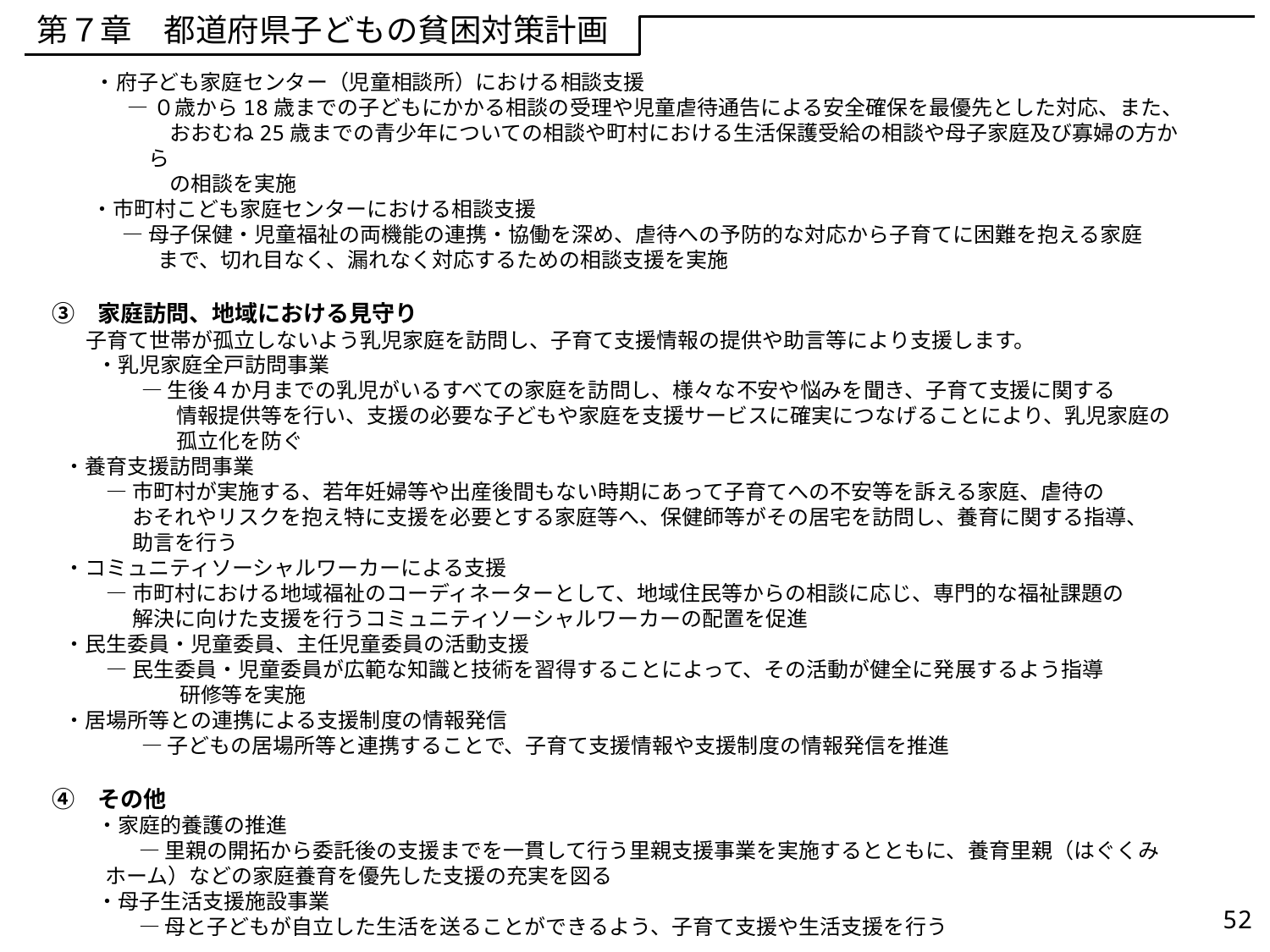

第７章　都道府県子どもの貧困対策計画
　・府子ども家庭センター（児童相談所）における相談支援
   　　　　― ０歳から18歳までの子どもにかかる相談の受理や児童虐待通告による安全確保を最優先とした対応、また、
　おおむね25歳までの青少年についての相談や町村における生活保護受給の相談や母子家庭及び寡婦の方から
　の相談を実施
　　 　・市町村こども家庭センターにおける相談支援
　　 　　  ― 母子保健・児童福祉の両機能の連携・協働を深め、虐待への予防的な対応から子育てに困難を抱える家庭
  まで、切れ目なく、漏れなく対応するための相談支援を実施

　 ③　家庭訪問、地域における見守り
　　    子育て世帯が孤立しないよう乳児家庭を訪問し、子育て支援情報の提供や助言等により支援します。
　　　  ・乳児家庭全戸訪問事業
　　 ― 生後４か月までの乳児がいるすべての家庭を訪問し、様々な不安や悩みを聞き、子育て支援に関する
　　 情報提供等を行い、支援の必要な子どもや家庭を支援サービスに確実につなげることにより、乳児家庭の
　　 孤立化を防ぐ
　 ・養育支援訪問事業
　　　 ― 市町村が実施する、若年妊婦等や出産後間もない時期にあって子育てへの不安等を訴える家庭、虐待の
　　　 　 おそれやリスクを抱え特に支援を必要とする家庭等へ、保健師等がその居宅を訪問し、養育に関する指導、
       　 助言を行う
　 ・コミュニティソーシャルワーカーによる支援
　　　 ― 市町村における地域福祉のコーディネーターとして、地域住民等からの相談に応じ、専門的な福祉課題の
　　　 　 解決に向けた支援を行うコミュニティソーシャルワーカーの配置を促進
　 ・民生委員・児童委員、主任児童委員の活動支援
　　　 ― 民生委員・児童委員が広範な知識と技術を習得することによって、その活動が健全に発展するよう指導
　　　　　研修等を実施
　 ・居場所等との連携による支援制度の情報発信
　　　 ― 子どもの居場所等と連携することで、子育て支援情報や支援制度の情報発信を推進

　 ④　その他
　　　  ・家庭的養護の推進
　　　　 　 ― 里親の開拓から委託後の支援までを一貫して行う里親支援事業を実施するとともに、養育里親（はぐくみ
            　 ホーム）などの家庭養育を優先した支援の充実を図る
　　　  ・母子生活支援施設事業
　　　　 　 ― 母と子どもが自立した生活を送ることができるよう、子育て支援や生活支援を行う
52